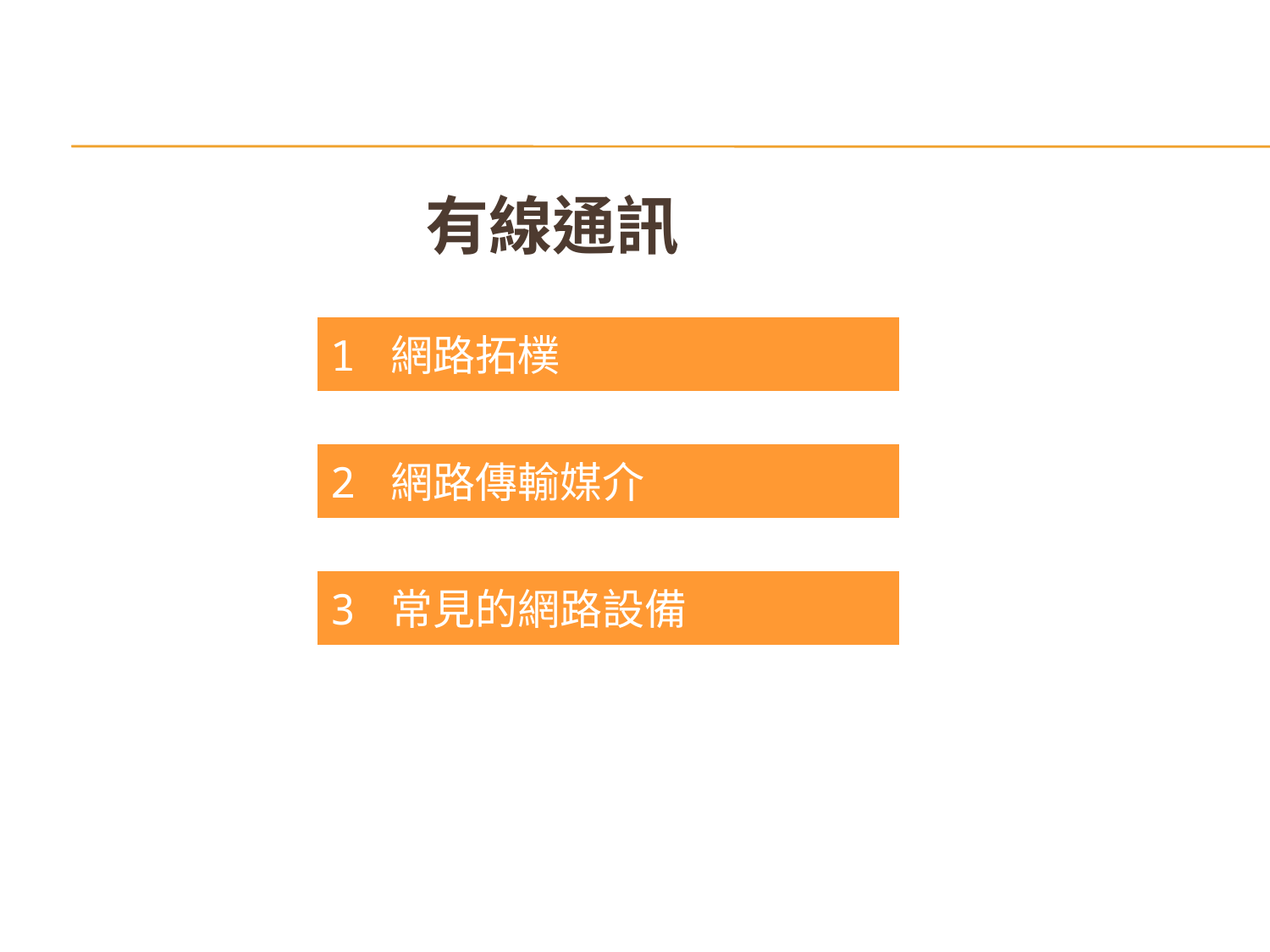

有線通訊
1 網路拓樸
2 網路傳輸媒介
3 常見的網路設備